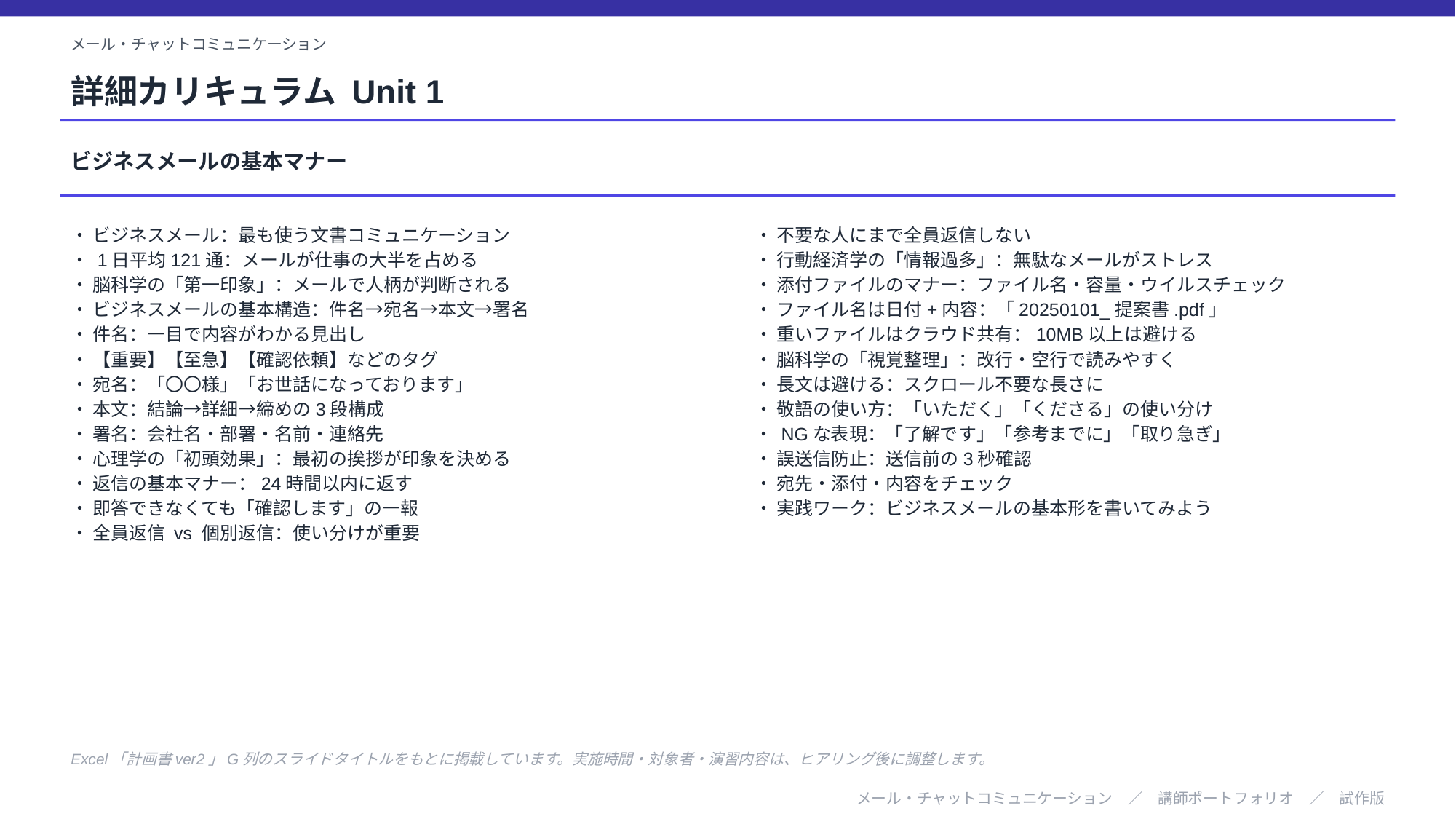

メール・チャットコミュニケーション
詳細カリキュラム Unit 1

ビジネスメールの基本マナー

・ ビジネスメール：最も使う文書コミュニケーション
・ 1日平均121通：メールが仕事の大半を占める
・ 脳科学の「第一印象」：メールで人柄が判断される
・ ビジネスメールの基本構造：件名→宛名→本文→署名
・ 件名：一目で内容がわかる見出し
・ 【重要】【至急】【確認依頼】などのタグ
・ 宛名：「〇〇様」「お世話になっております」
・ 本文：結論→詳細→締めの3段構成
・ 署名：会社名・部署・名前・連絡先
・ 心理学の「初頭効果」：最初の挨拶が印象を決める
・ 返信の基本マナー：24時間以内に返す
・ 即答できなくても「確認します」の一報
・ 全員返信 vs 個別返信：使い分けが重要
・ 不要な人にまで全員返信しない
・ 行動経済学の「情報過多」：無駄なメールがストレス
・ 添付ファイルのマナー：ファイル名・容量・ウイルスチェック
・ ファイル名は日付+内容：「20250101_提案書.pdf」
・ 重いファイルはクラウド共有：10MB以上は避ける
・ 脳科学の「視覚整理」：改行・空行で読みやすく
・ 長文は避ける：スクロール不要な長さに
・ 敬語の使い方：「いただく」「くださる」の使い分け
・ NGな表現：「了解です」「参考までに」「取り急ぎ」
・ 誤送信防止：送信前の3秒確認
・ 宛先・添付・内容をチェック
・ 実践ワーク：ビジネスメールの基本形を書いてみよう
Excel「計画書ver2」G列のスライドタイトルをもとに掲載しています。実施時間・対象者・演習内容は、ヒアリング後に調整します。
メール・チャットコミュニケーション　／　講師ポートフォリオ　／　試作版